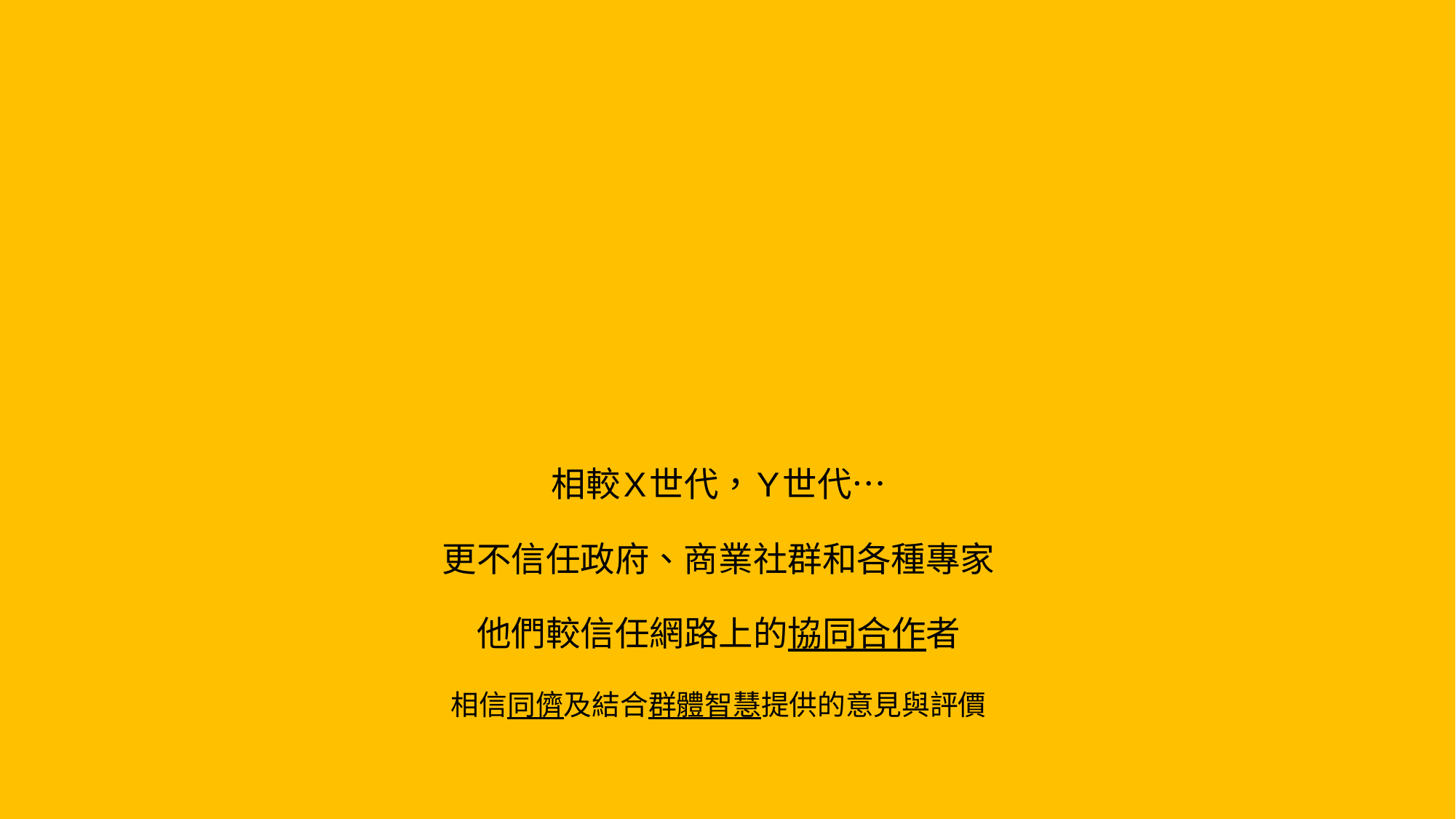

# 相較X世代，Y世代… 更不信任政府、商業社群和各種專家 他們較信任網路上的協同合作者 相信同儕及結合群體智慧提供的意見與評價